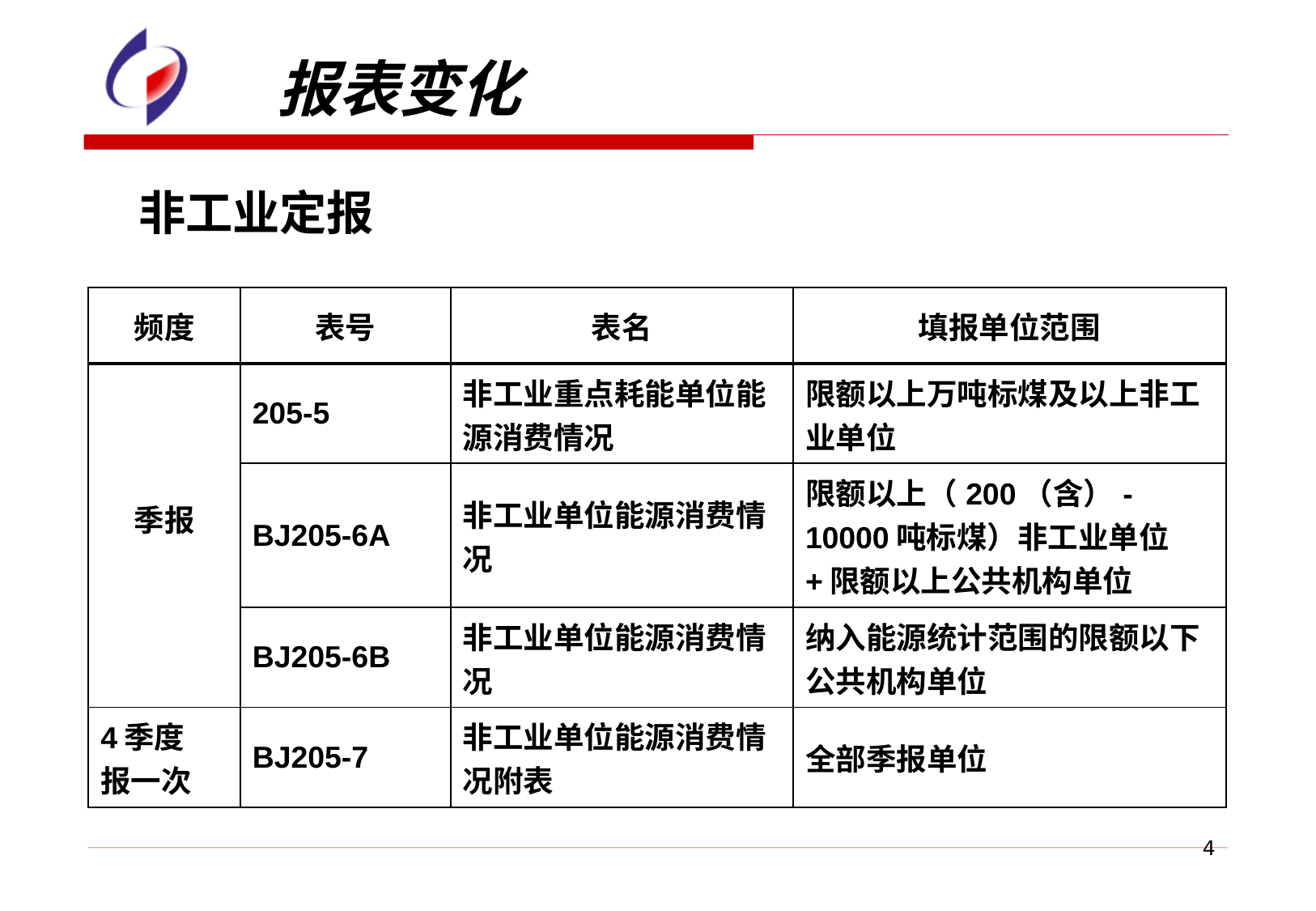

报表变化
非工业定报
| 频度 | 表号 | 表名 | 填报单位范围 |
| --- | --- | --- | --- |
| 季报 | 205-5 | 非工业重点耗能单位能源消费情况 | 限额以上万吨标煤及以上非工业单位 |
|  | BJ205-6A | 非工业单位能源消费情况 | 限额以上（200（含）-10000吨标煤）非工业单位+限额以上公共机构单位 |
|  | BJ205-6B | 非工业单位能源消费情况 | 纳入能源统计范围的限额以下公共机构单位 |
| 4季度 报一次 | BJ205-7 | 非工业单位能源消费情况附表 | 全部季报单位 |
4